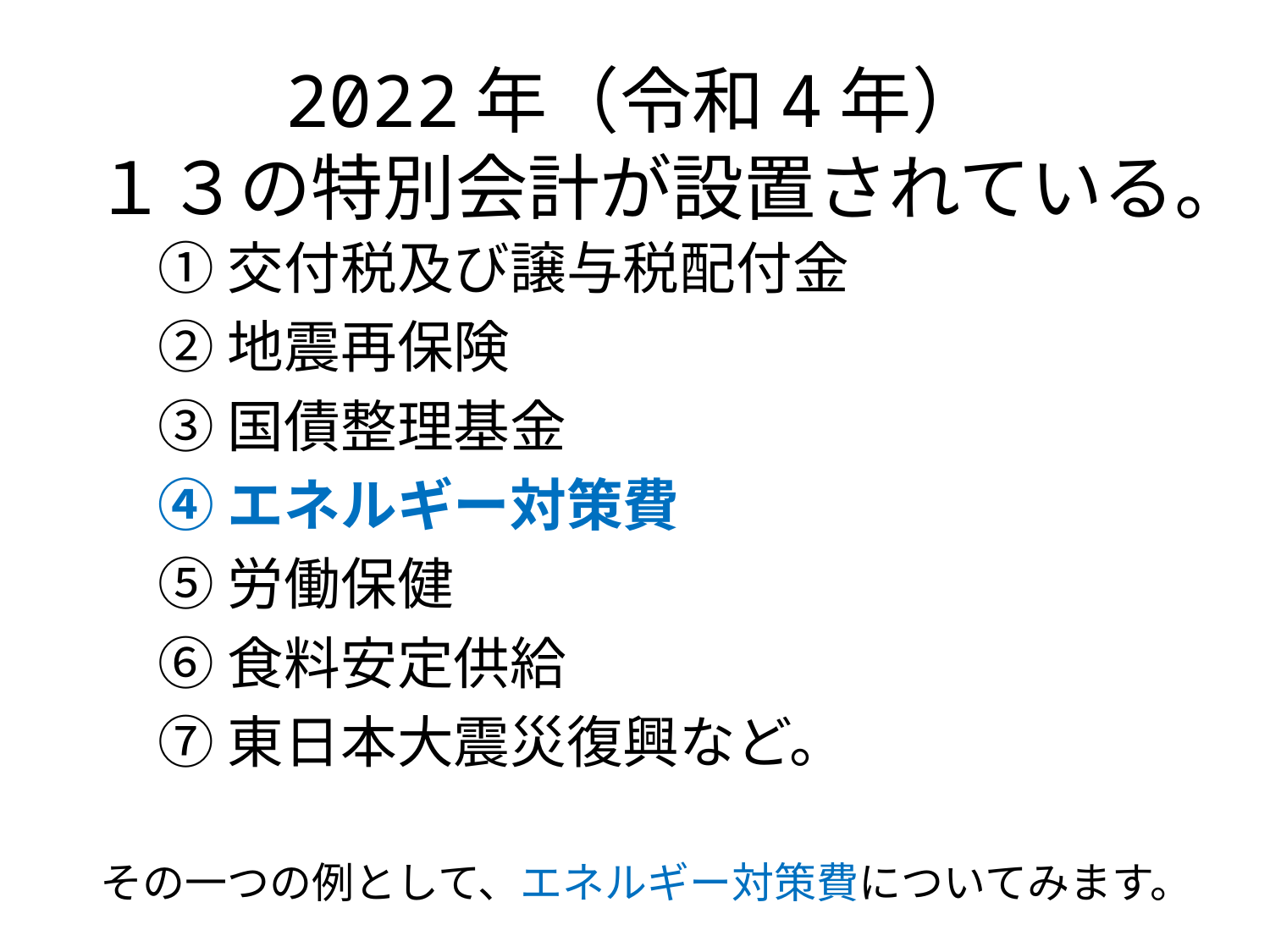

# 2022年（令和4年） １３の特別会計が設置されている。
①交付税及び譲与税配付金
②地震再保険
③国債整理基金
④エネルギー対策費
➄労働保健
⑥食料安定供給
⑦東日本大震災復興など。
その一つの例として、エネルギー対策費についてみます。